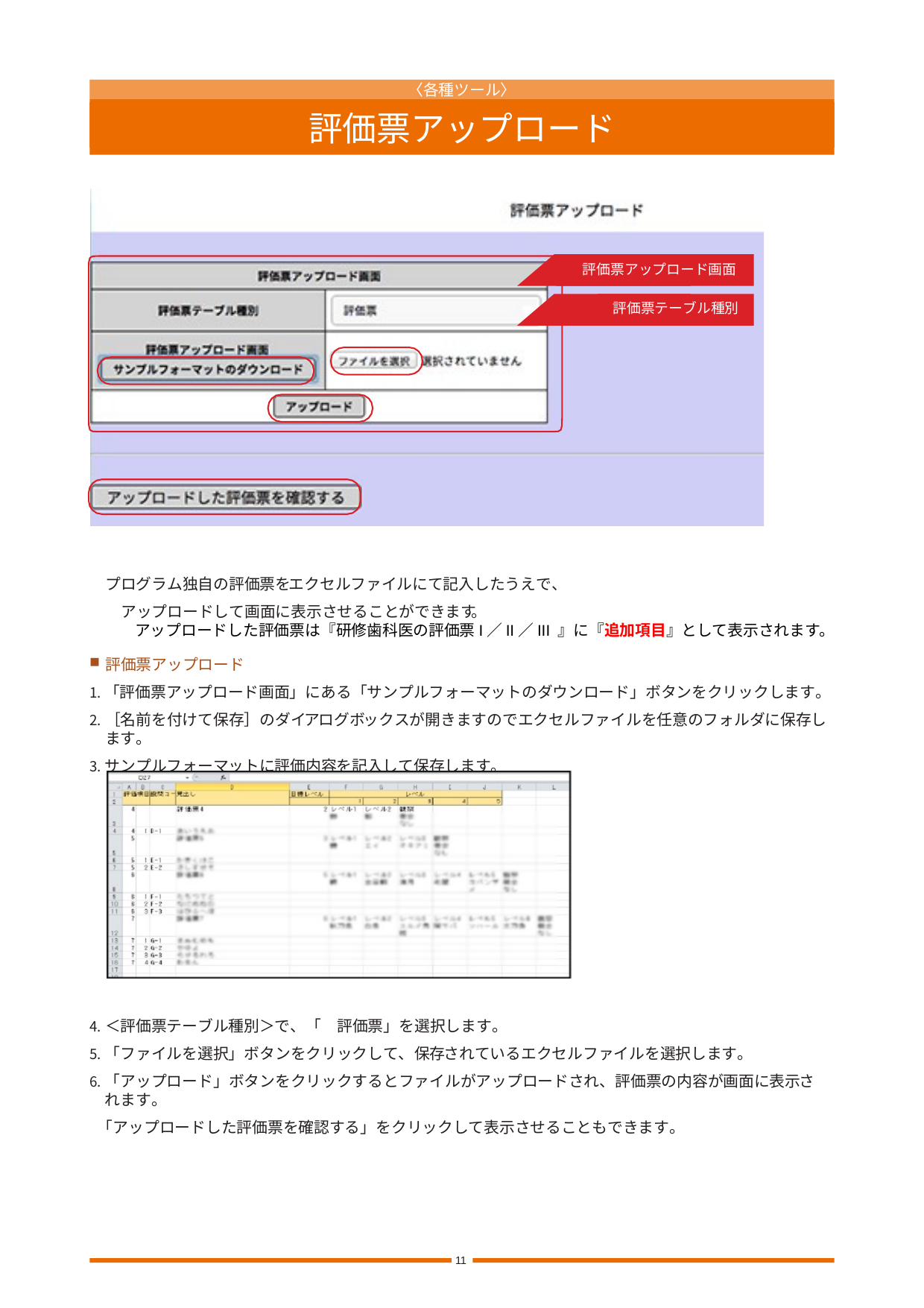

〈各種ツール〉
評価票アップロード

評価票アップロード画面

評価票テーブル種別
プログラム独自の評価票をエクセルファイルにて記入したうえで、
　　アップロードして画面に表示させることができます。
　　アップロードした評価票は『研修歯科医の評価票I／II／III 』に『追加項目』として表示されます。

評価票アップロード
「評価票アップロード画面」にある「サンプルフォーマットのダウンロード」ボタンをクリックします。
［名前を付けて保存］のダイアログボックスが開きますのでエクセルファイルを任意のフォルダに保存します。
サンプルフォーマットに評価内容を記入して保存します。

＜評価票テーブル種別＞で、「　評価票」を選択します。
「ファイルを選択」ボタンをクリックして、保存されているエクセルファイルを選択します。
「アップロード」ボタンをクリックするとファイルがアップロードされ、評価票の内容が画面に表示されます。
「アップロードした評価票を確認する」をクリックして表示させることもできます。
11